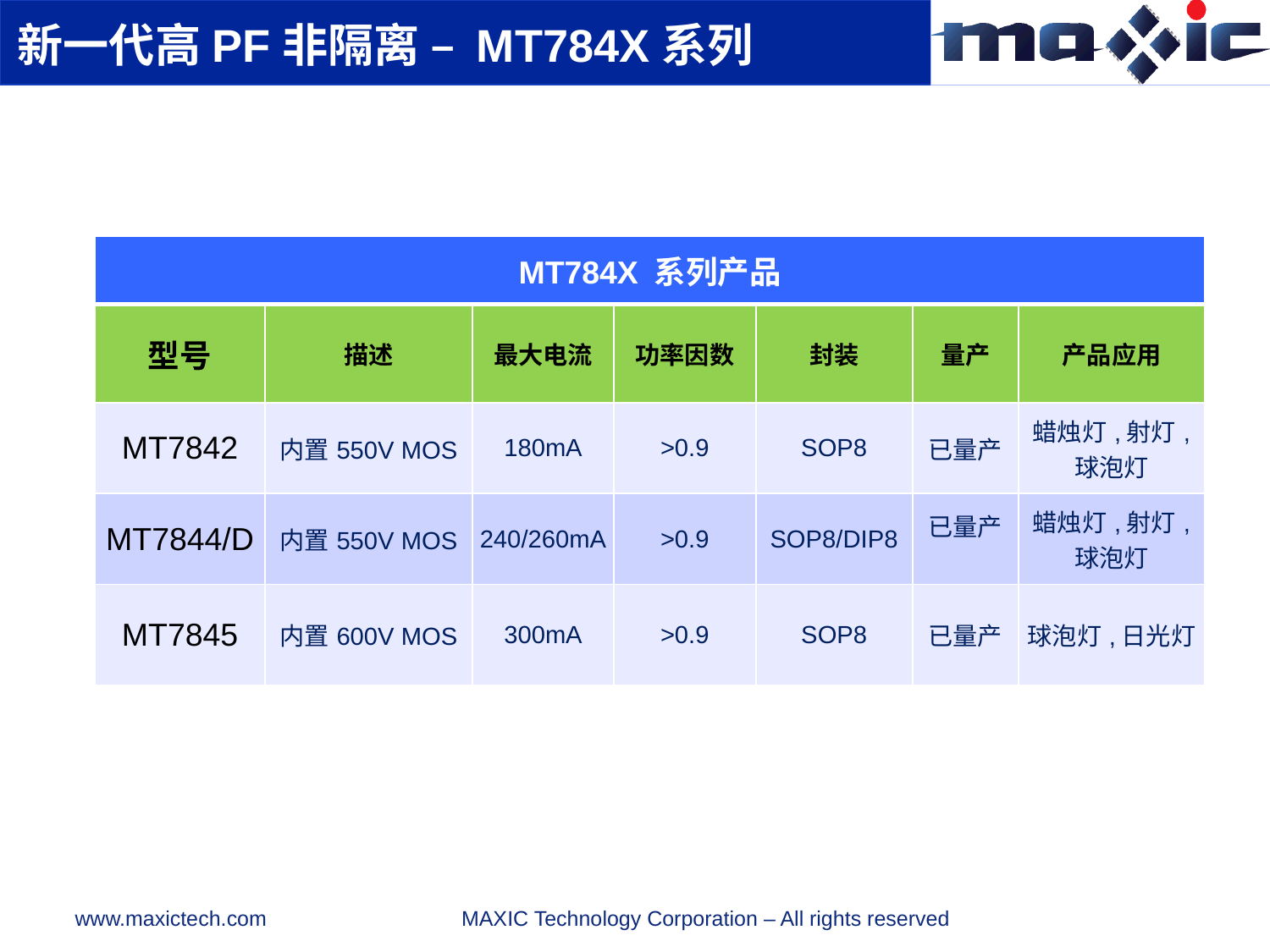

新一代高PF非隔离 – MT784X系列

| MT784X 系列产品 |  |  |  |  |  |  |
| --- | --- | --- | --- | --- | --- | --- |
| 型号 | 描述 | 最大电流 | 功率因数 | 封装 | 量产 | 产品应用 |
| MT7842 | 内置550V MOS | 180mA | >0.9 | SOP8 | 已量产 | 蜡烛灯,射灯, 球泡灯 |
| MT7844/D | 内置550V MOS | 240/260mA | >0.9 | SOP8/DIP8 | 已量产 | 蜡烛灯,射灯, 球泡灯 |
| MT7845 | 内置600V MOS | 300mA | >0.9 | SOP8 | 已量产 | 球泡灯,日光灯 |
6